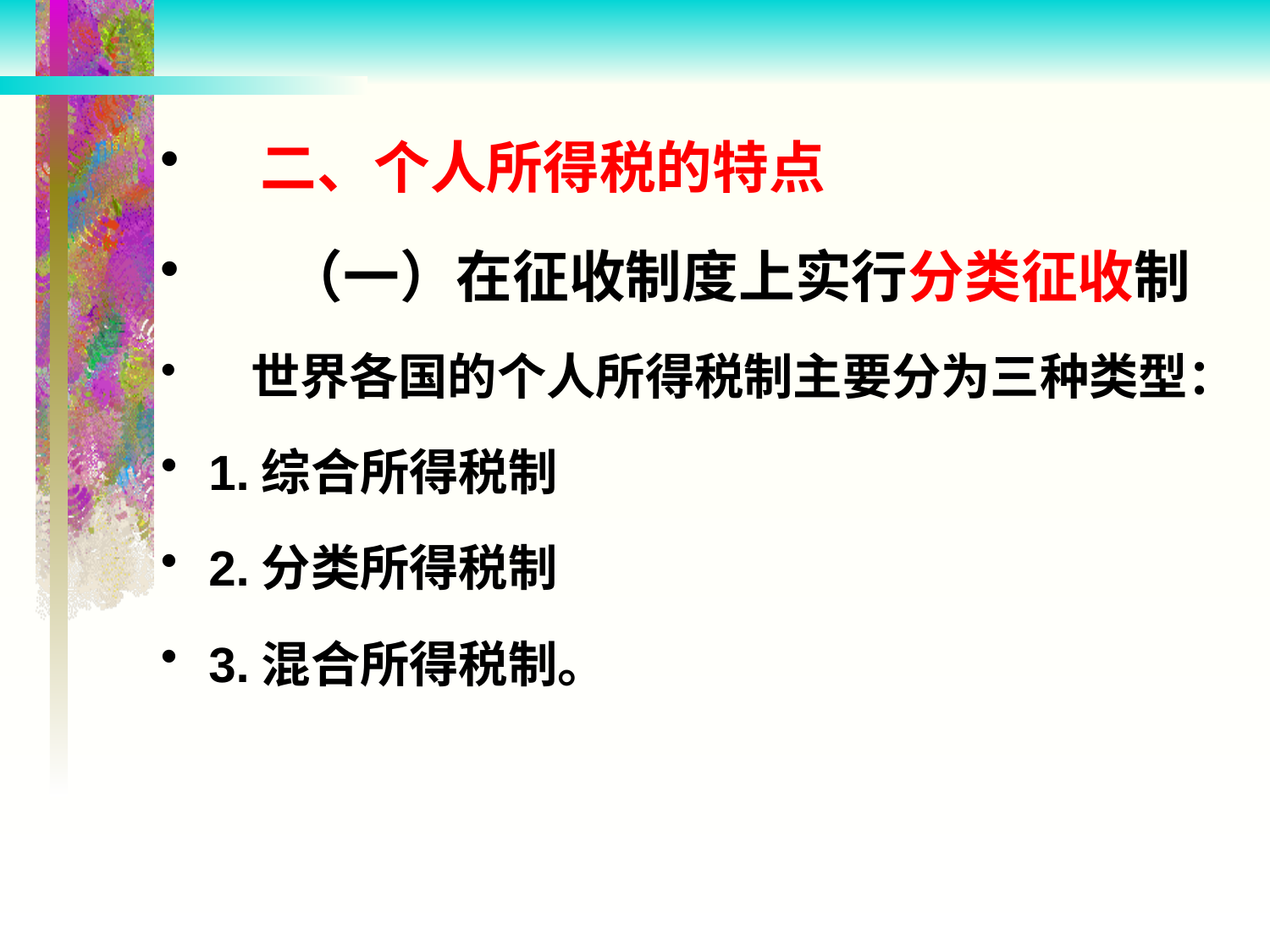

二、个人所得税的特点
     （一）在征收制度上实行分类征收制
   世界各国的个人所得税制主要分为三种类型：
1.综合所得税制
2.分类所得税制
3.混合所得税制。